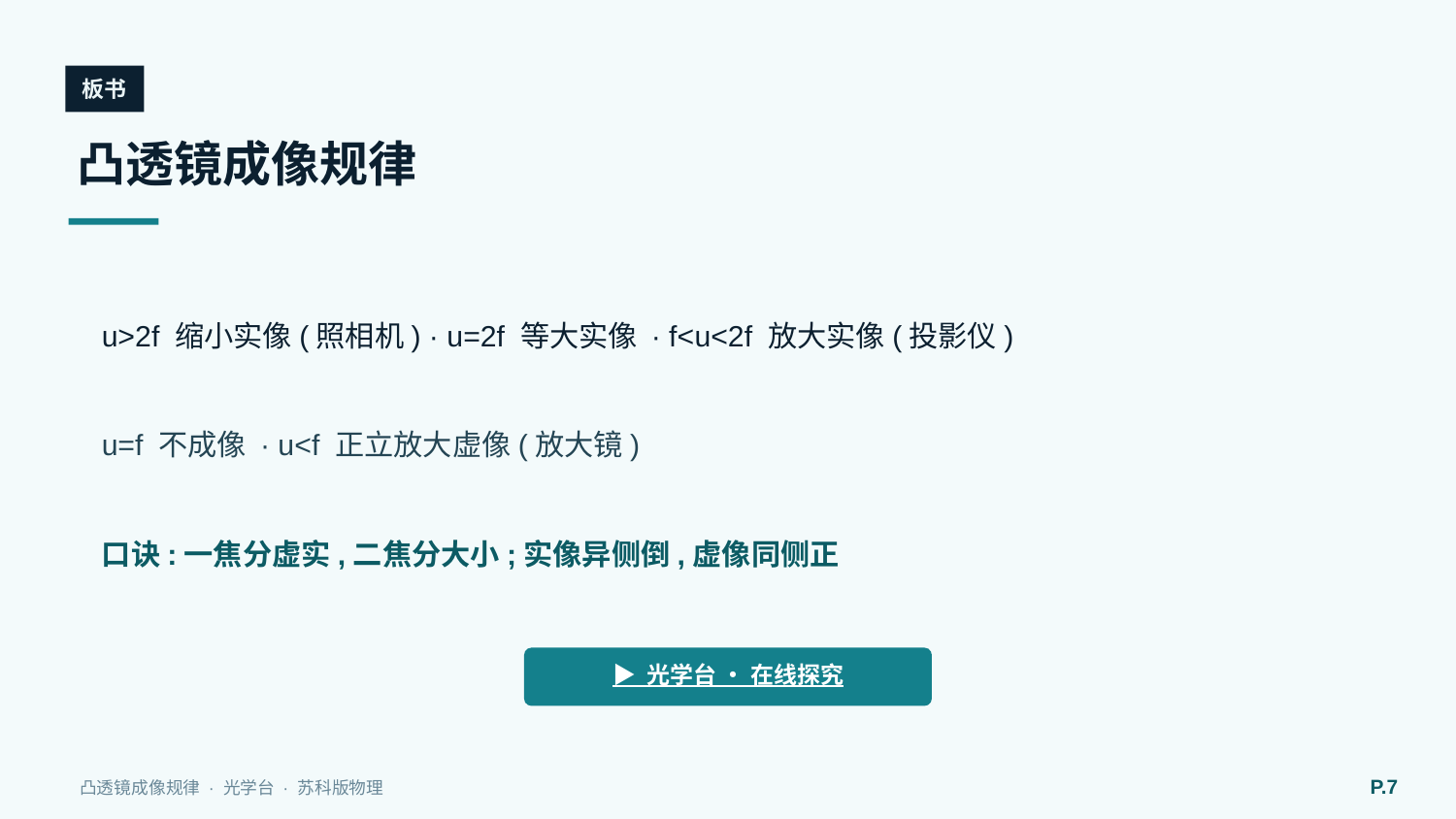

板书

凸透镜成像规律

u>2f 缩小实像(照相机) · u=2f 等大实像 · f<u<2f 放大实像(投影仪)
u=f 不成像 · u<f 正立放大虚像(放大镜)
口诀:一焦分虚实,二焦分大小;实像异侧倒,虚像同侧正
▶  光学台 · 在线探究

P.7
凸透镜成像规律 · 光学台 · 苏科版物理